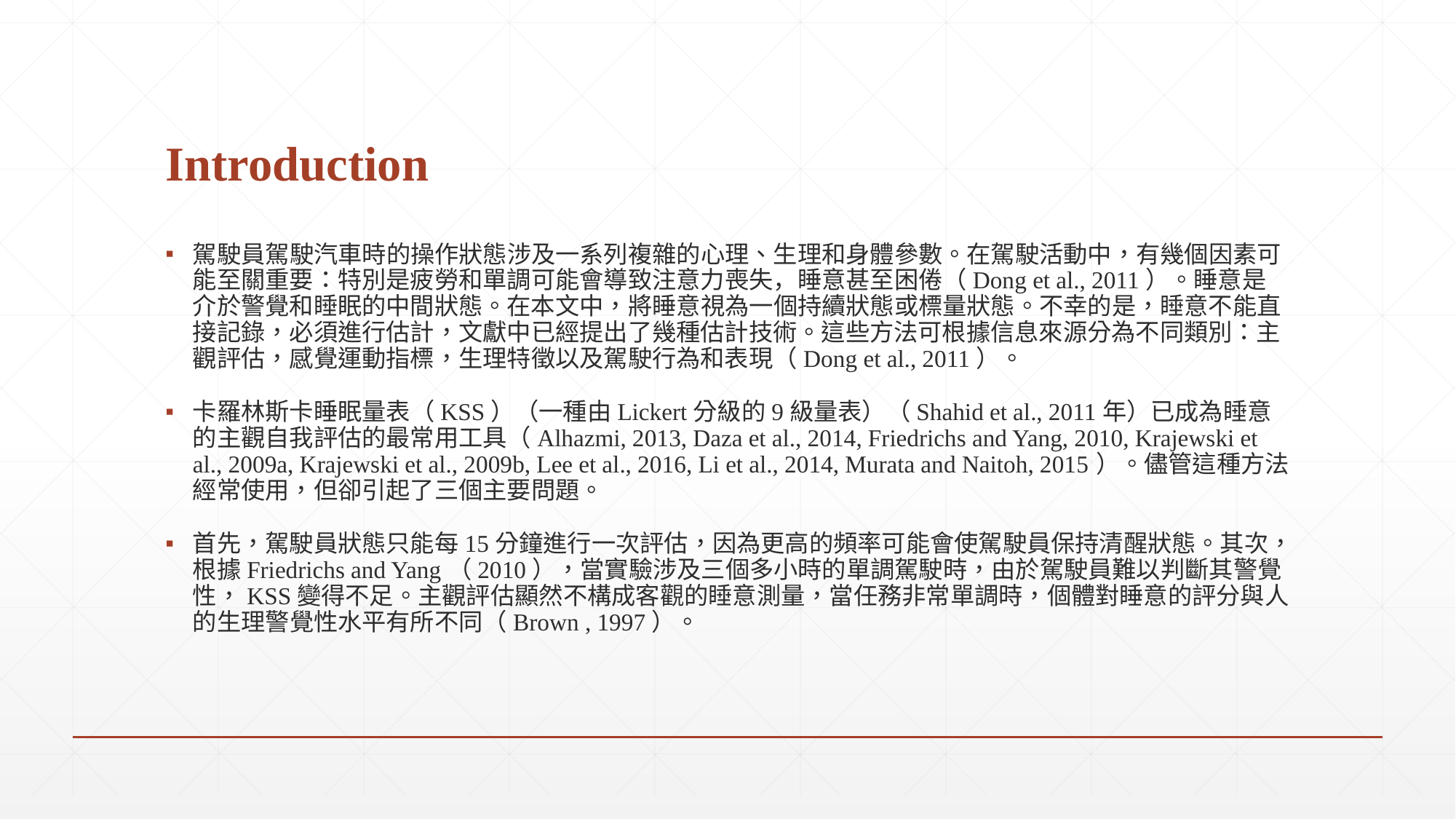

# Introduction
駕駛員駕駛汽車時的操作狀態涉及一系列複雜的心理、生理和身體參數。在駕駛活動中，有幾個因素可能至關重要：特別是疲勞和單調可能會導致注意力喪失，睡意甚至困倦（Dong et al., 2011）。睡意是介於警覺和睡眠的中間狀態。在本文中，將睡意視為一個持續狀態或標量狀態。不幸的是，睡意不能直接記錄，必須進行估計，文獻中已經提出了幾種估計技術。這些方法可根據信息來源分為不同類別：主觀評估，感覺運動指標，生理特徵以及駕駛行為和表現（Dong et al., 2011）。
卡羅林斯卡睡眠量表（KSS）（一種由Lickert分級的9級量表）（Shahid et al., 2011年）已成為睡意的主觀自我評估的最常用工具（Alhazmi, 2013, Daza et al., 2014, Friedrichs and Yang, 2010, Krajewski et al., 2009a, Krajewski et al., 2009b, Lee et al., 2016, Li et al., 2014, Murata and Naitoh, 2015）。儘管這種方法經常使用，但卻引起了三個主要問題。
首先，駕駛員狀態只能每15分鐘進行一次評估，因為更高的頻率可能會使駕駛員保持清醒狀態。其次，根據Friedrichs and Yang（2010），當實驗涉及三個多小時的單調駕駛時，由於駕駛員難以判斷其警覺性，KSS變得不足。主觀評估顯然不構成客觀的睡意測量，當任務非常單調時，個體對睡意的評分與人的生理警覺性水平有所不同（Brown , 1997）。